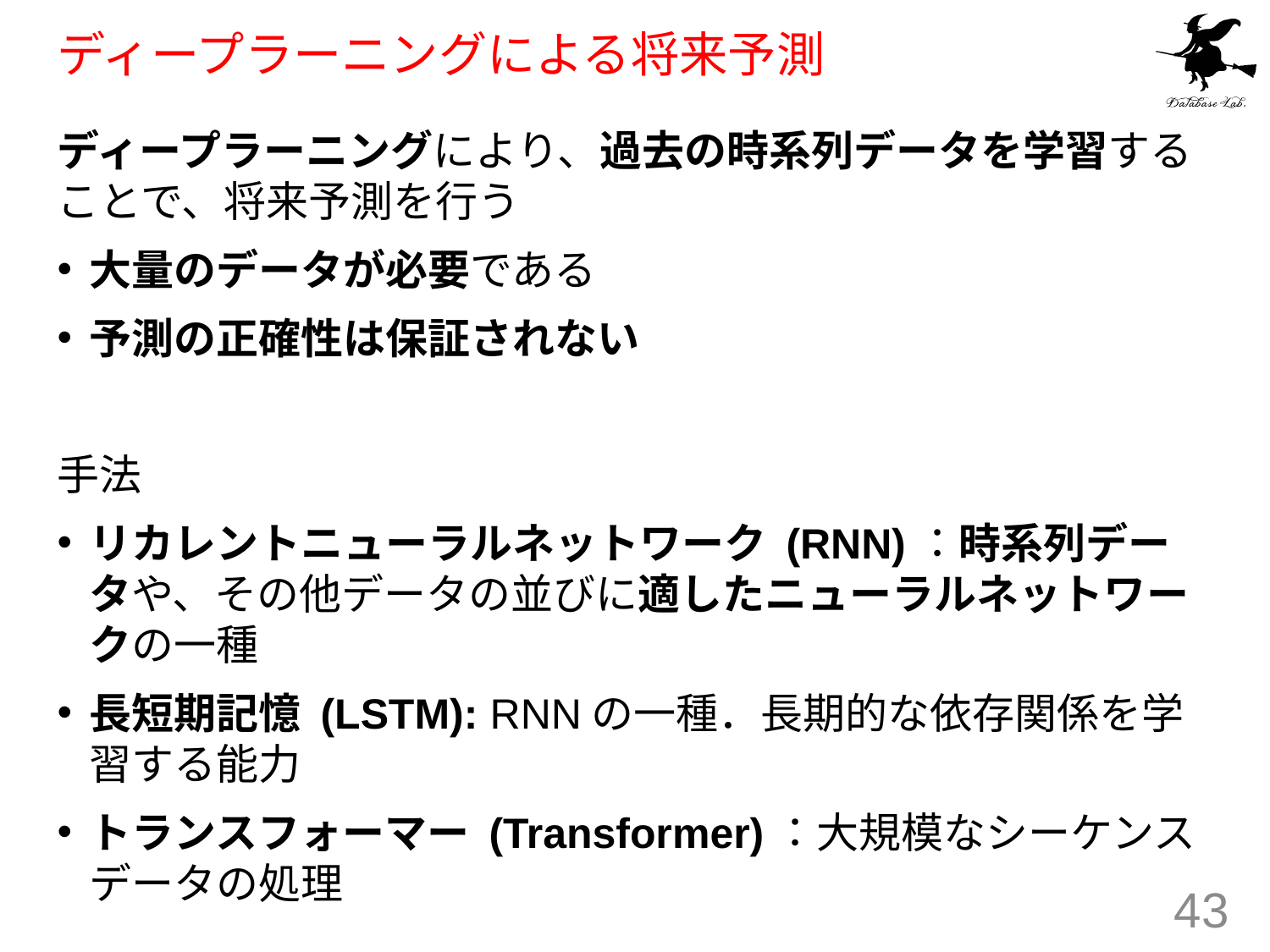

# ディープラーニングによる将来予測
ディープラーニングにより、過去の時系列データを学習することで、将来予測を行う
大量のデータが必要である
予測の正確性は保証されない

手法
リカレントニューラルネットワーク (RNN)：時系列データや、その他データの並びに適したニューラルネットワークの一種
長短期記憶 (LSTM): RNNの一種．長期的な依存関係を学習する能力
トランスフォーマー (Transformer)：大規模なシーケンスデータの処理
43